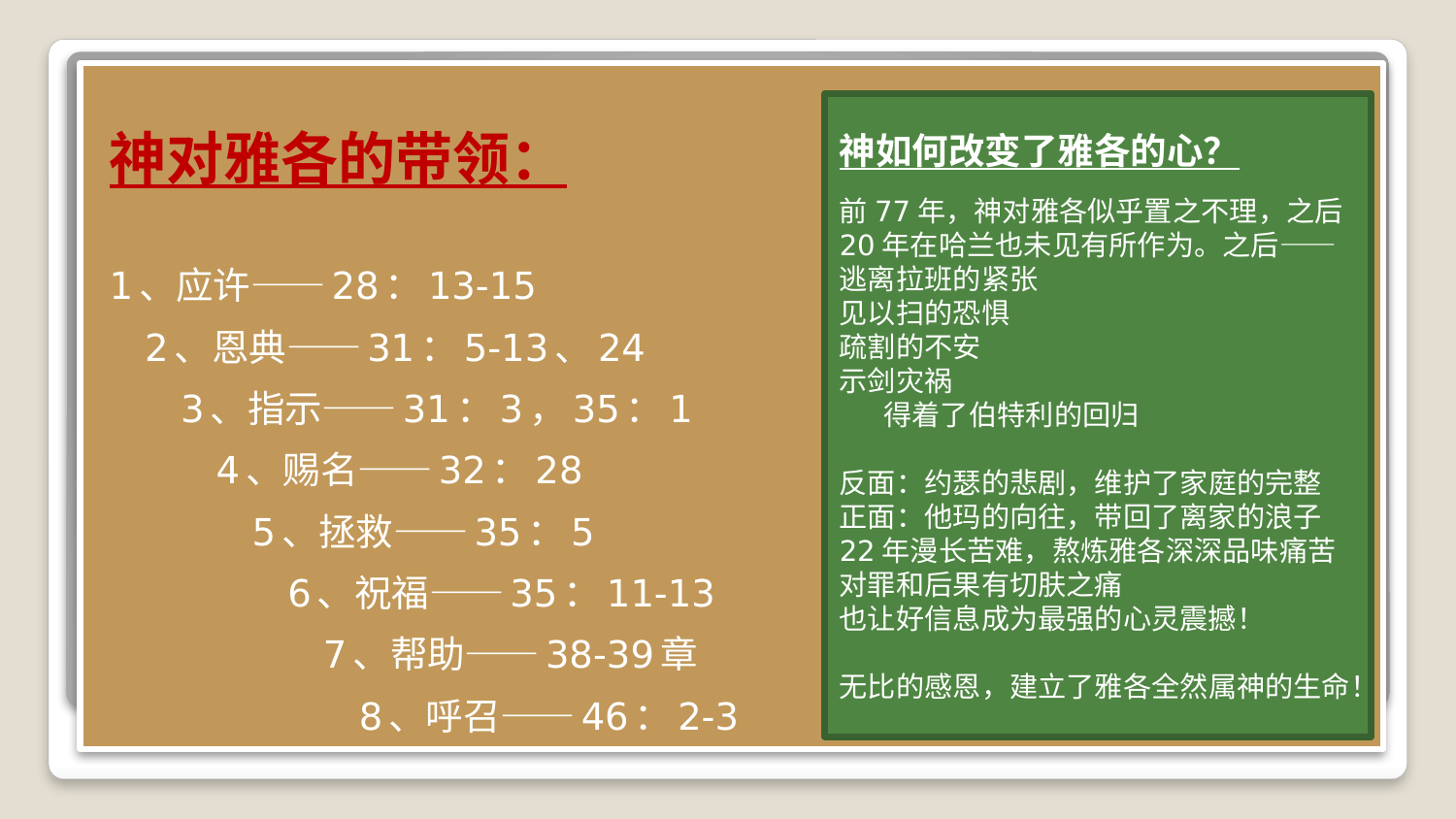

神对雅各的带领：

1、应许——28：13-15
   2、恩典——31：5-13、24
      3、指示——31：3，35：1
         4、赐名——32：28
            5、拯救——35：5
               6、祝福——35：11-13
                  7、帮助——38-39章
                     8、呼召——46：2-3

神如何改变了雅各的心？

前77年，神对雅各似乎置之不理，之后20年在哈兰也未见有所作为。之后——
逃离拉班的紧张
见以扫的恐惧
疏割的不安
示剑灾祸
      得着了伯特利的回归

反面：约瑟的悲剧，维护了家庭的完整
正面：他玛的向往，带回了离家的浪子
22年漫长苦难，熬炼雅各深深品味痛苦对罪和后果有切肤之痛
也让好信息成为最强的心灵震撼！

无比的感恩，建立了雅各全然属神的生命！